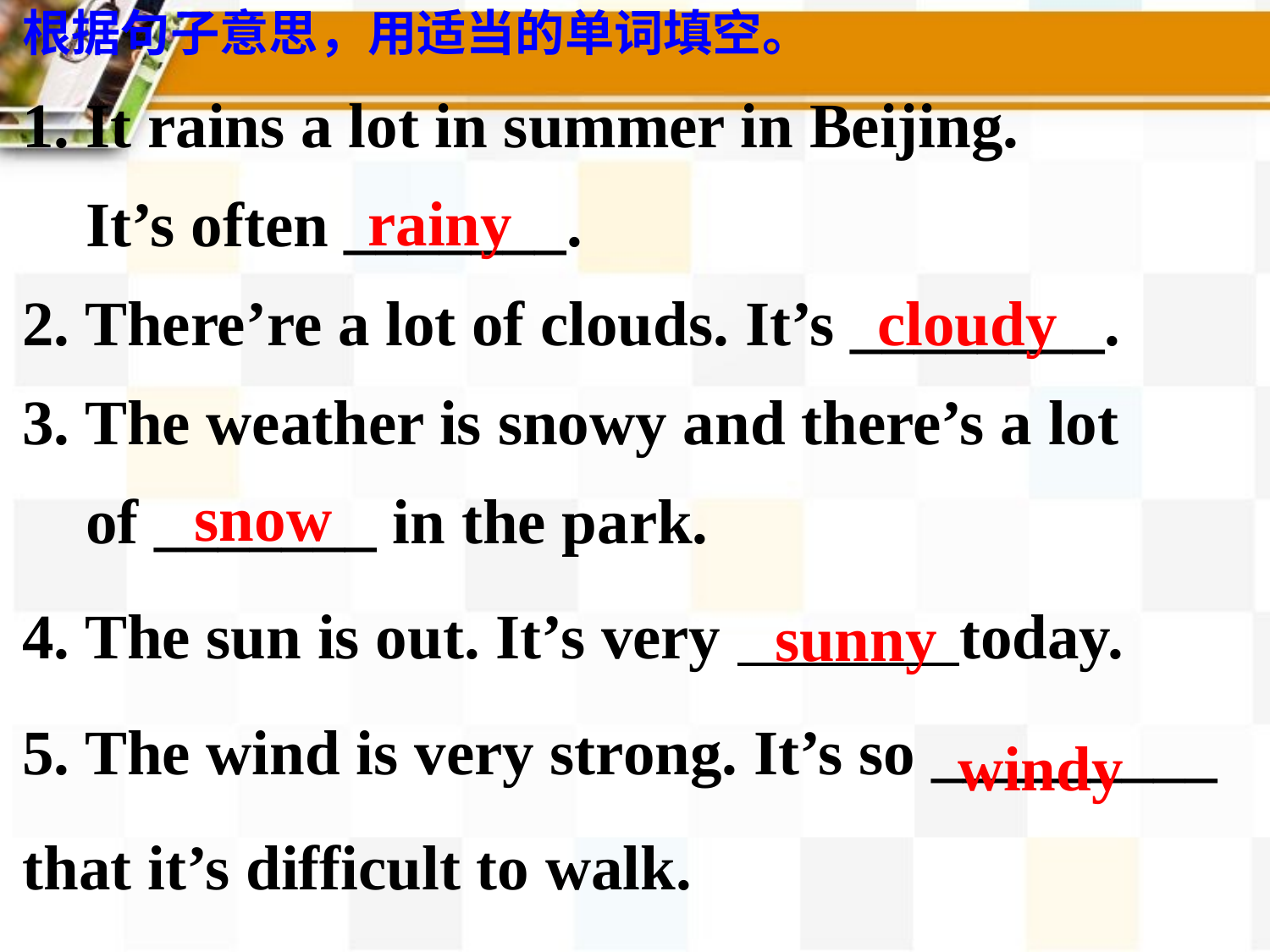

根据句子意思，用适当的单词填空。
1. It rains a lot in summer in Beijing.
    It’s often _______.
2. There’re a lot of clouds. It’s ________.
3. The weather is snowy and there’s a lot
    of _______ in the park.
4. The sun is out. It’s very               today.
5. The wind is very strong. It’s so _________
that it’s difficult to walk.
rainy
cloudy
snow
sunny
windy